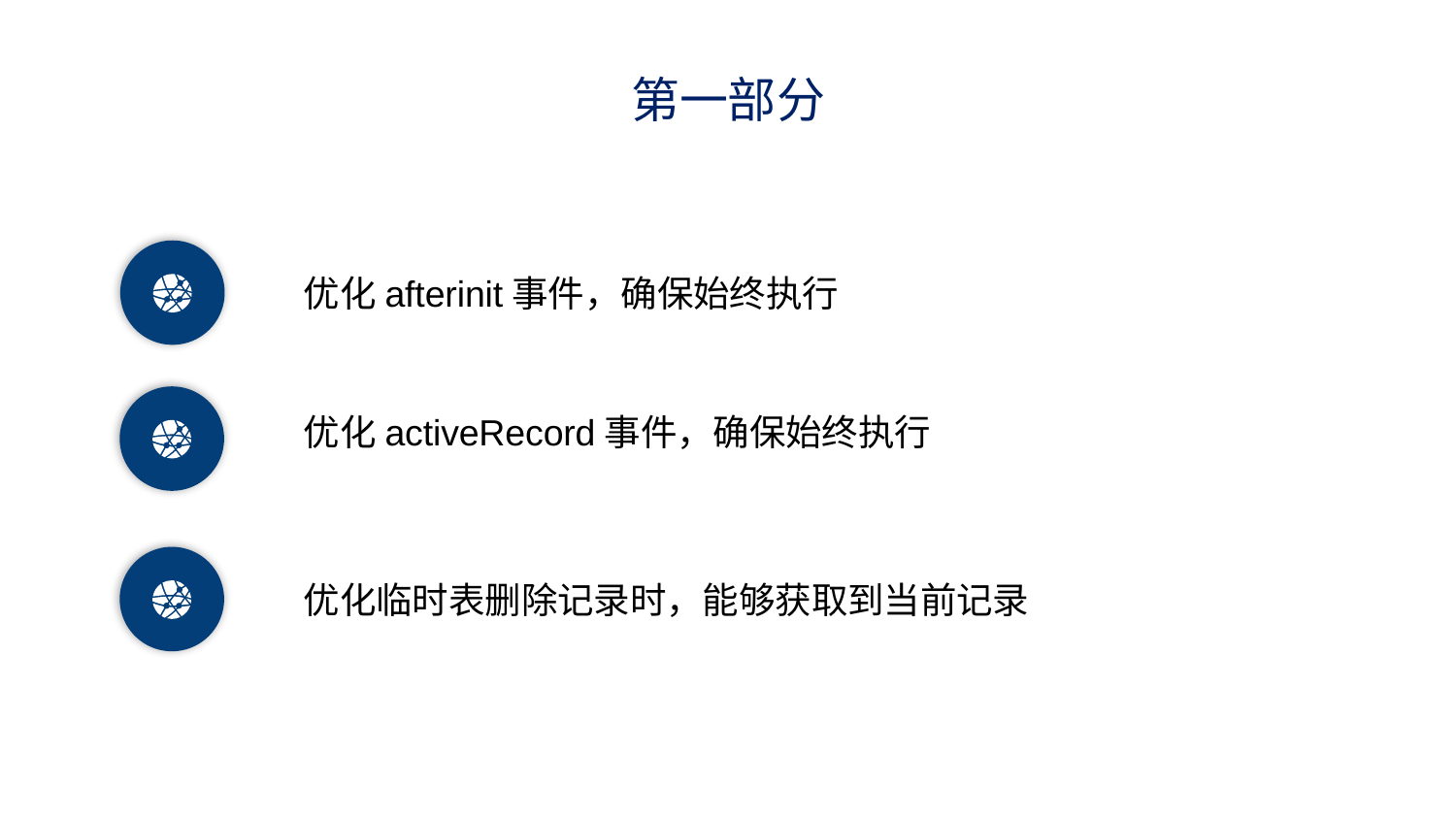

第一部分

优化afterinit事件，确保始终执行

优化activeRecord事件，确保始终执行

优化临时表删除记录时，能够获取到当前记录